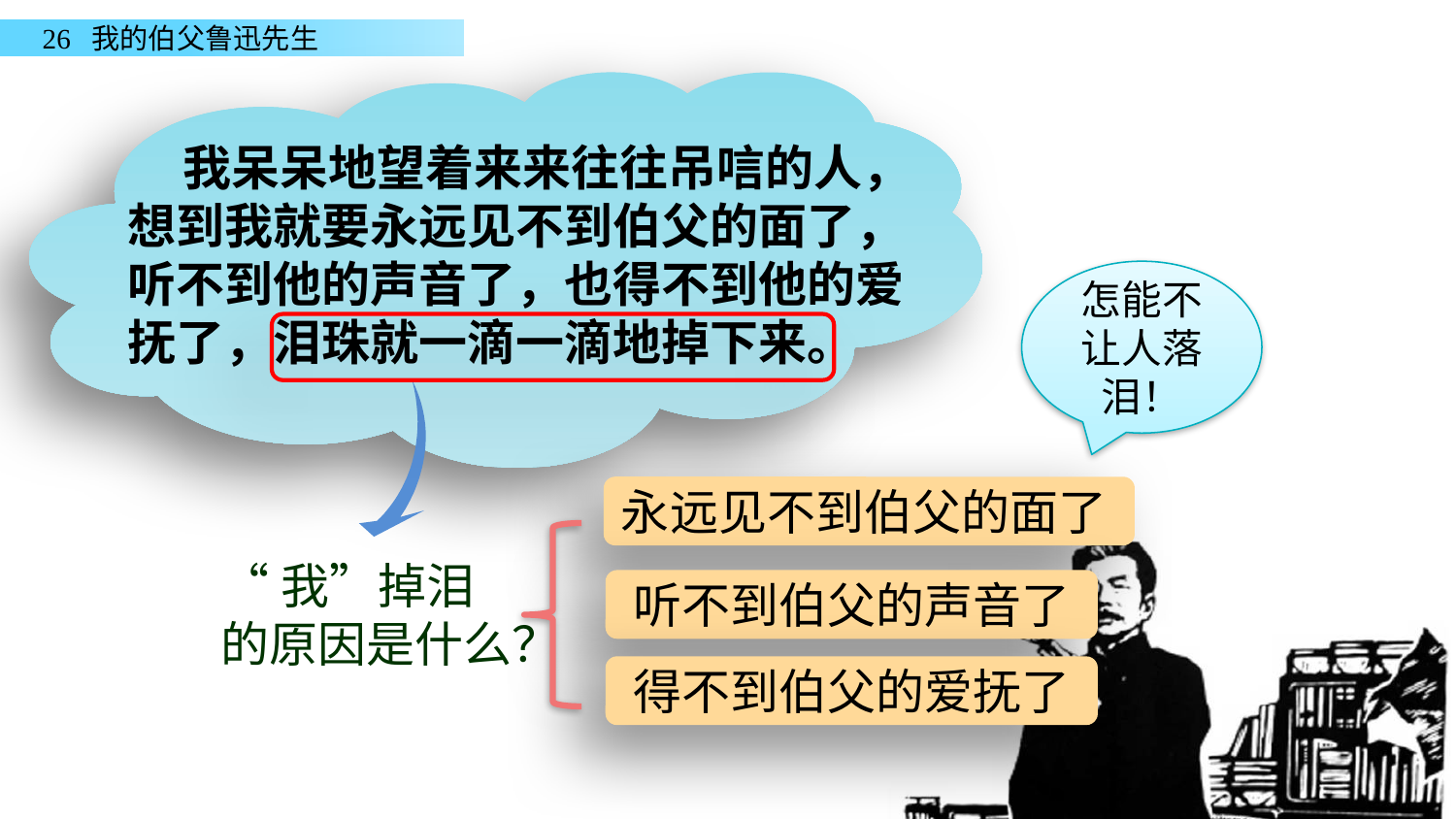

我呆呆地望着来来往往吊唁的人，想到我就要永远见不到伯父的面了，听不到他的声音了，也得不到他的爱抚了，泪珠就一滴一滴地掉下来。
怎能不让人落泪！

永远见不到伯父的面了

“我”掉泪的原因是什么？
听不到伯父的声音了

得不到伯父的爱抚了